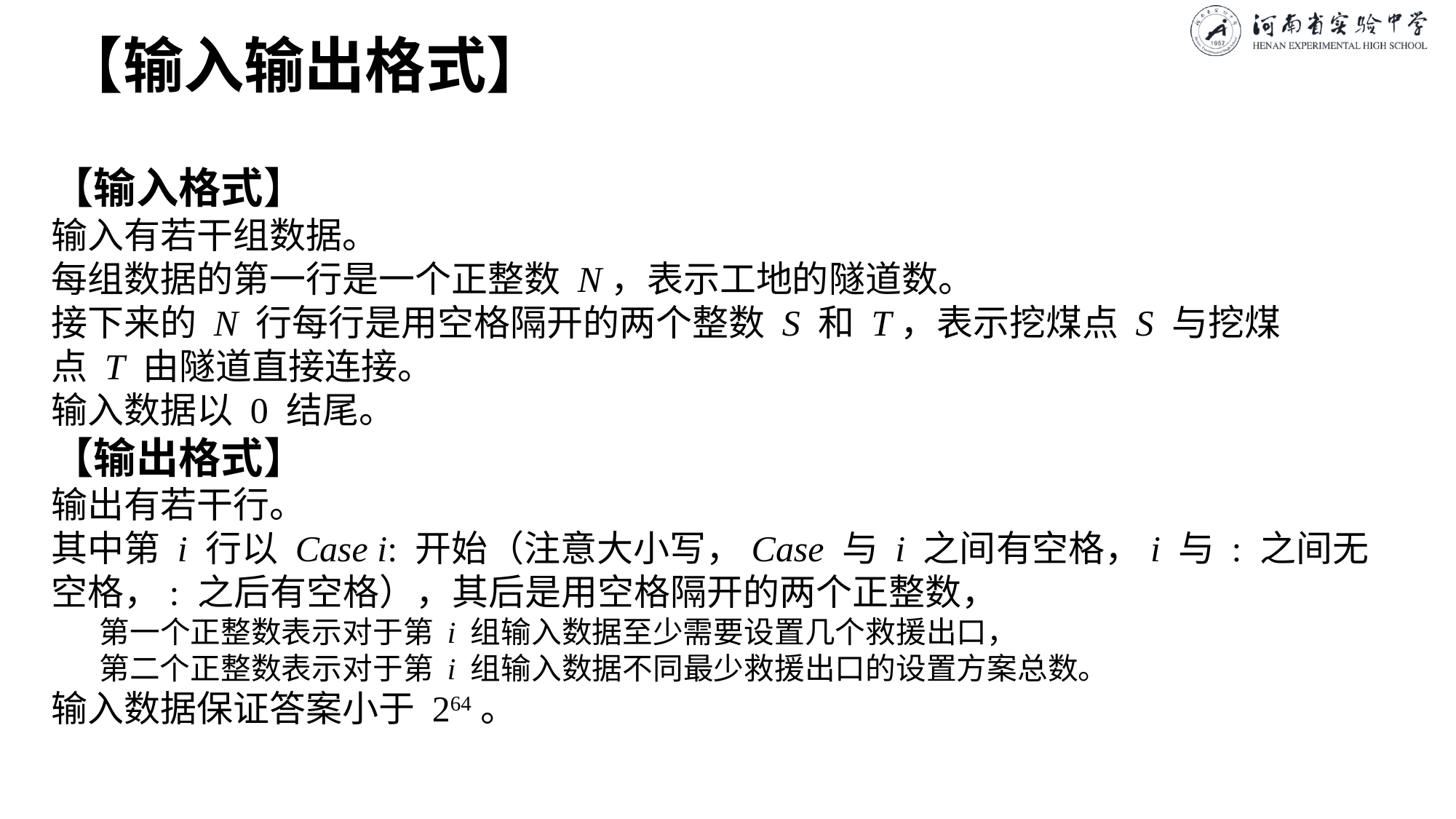

# 【输入输出格式】
【输入格式】
输入有若干组数据。
每组数据的第一行是一个正整数 N，表示工地的隧道数。
接下来的 N 行每行是用空格隔开的两个整数 S 和 T，表示挖煤点 S 与挖煤点 T 由隧道直接连接。
输入数据以 0 结尾。
【输出格式】
输出有若干行。
其中第 i 行以 Case i: 开始（注意大小写，Case 与 i 之间有空格，i 与 : 之间无空格，: 之后有空格），其后是用空格隔开的两个正整数，
第一个正整数表示对于第 i 组输入数据至少需要设置几个救援出口，
第二个正整数表示对于第 i 组输入数据不同最少救援出口的设置方案总数。
输入数据保证答案小于 264。